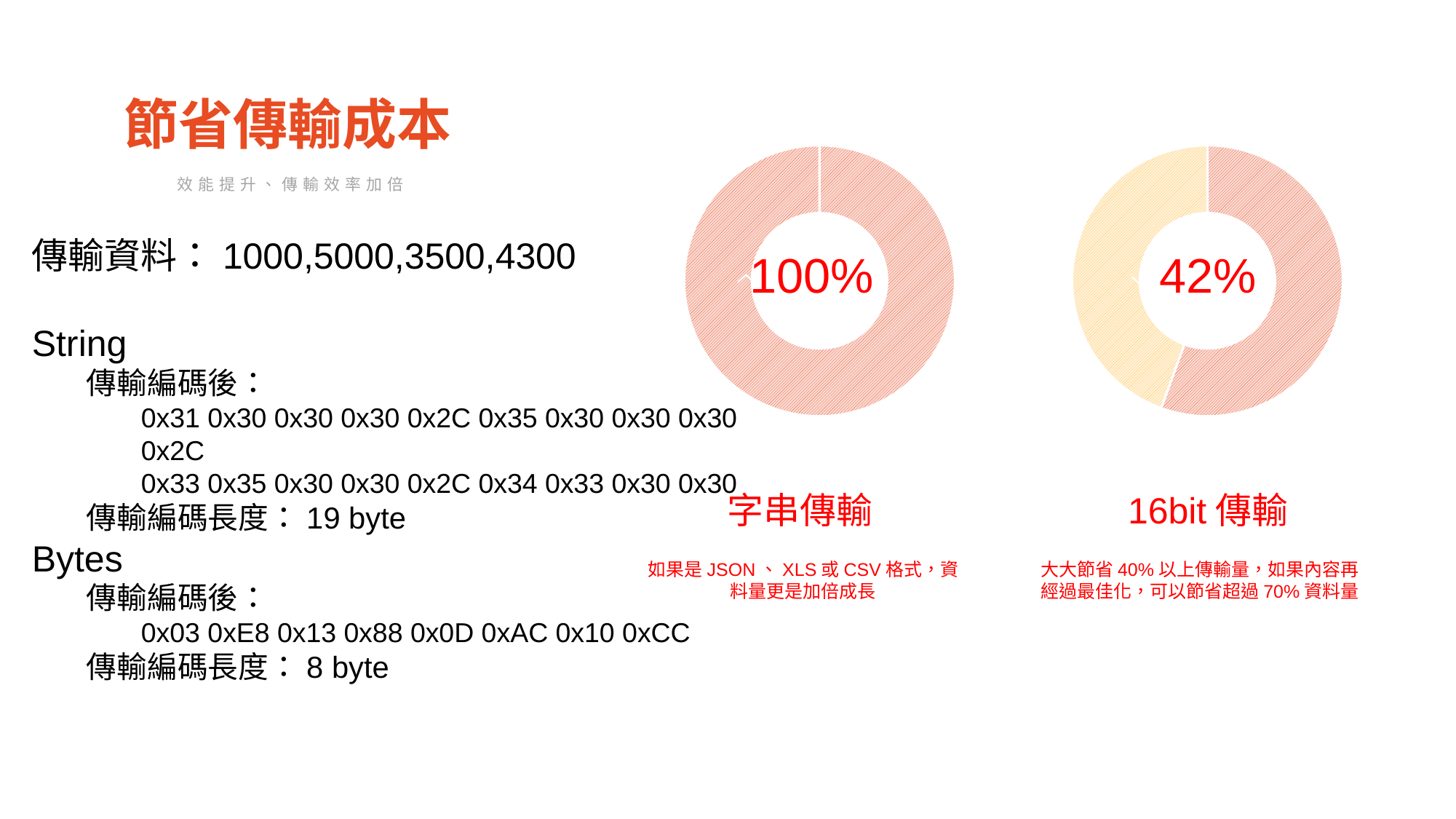

節省傳輸成本

### Chart

| Category | 銷售 |
|---|---|
| 第一季 | 9.0 |
| 第二季 | 0.0 |

### Chart

| Category | 銷售 |
|---|---|
| 第一季 | 5.0 |
| 第二季 | 4.0 |

### Chart

| Category |
|---|

### Chart

| Category |
|---|
效能提升、傳輸效率加倍
傳輸資料：1000,5000,3500,4300

String
傳輸編碼後：
0x31 0x30 0x30 0x30 0x2C 0x35 0x30 0x30 0x30 0x2C
0x33 0x35 0x30 0x30 0x2C 0x34 0x33 0x30 0x30
傳輸編碼長度：19 byte
Bytes
傳輸編碼後：
0x03 0xE8 0x13 0x88 0x0D 0xAC 0x10 0xCC
傳輸編碼長度：8 byte
100%
42%

字串傳輸
16bit傳輸
如果是JSON、XLS或CSV格式，資料量更是加倍成長
大大節省40%以上傳輸量，如果內容再經過最佳化，可以節省超過70%資料量